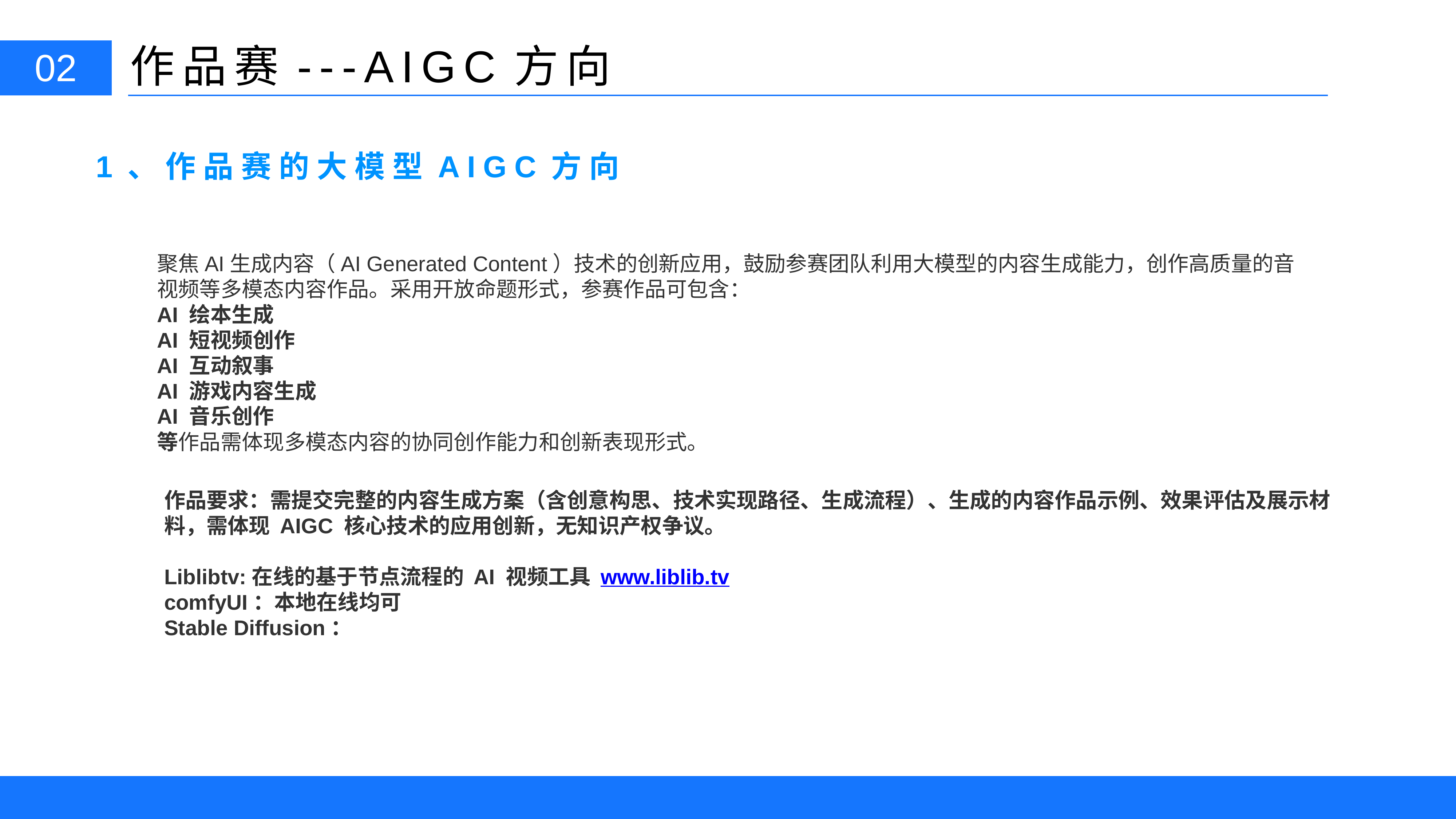

作品赛---AIGC方向
02
1、作品赛的大模型AIGC方向
聚焦AI生成内容（AI Generated Content）技术的创新应用，鼓励参赛团队利用大模型的内容生成能力，创作高质量的音视频等多模态内容作品。采用开放命题形式，参赛作品可包含：
AI 绘本生成
AI 短视频创作
AI 互动叙事
AI 游戏内容生成
AI 音乐创作
等作品需体现多模态内容的协同创作能力和创新表现形式。

作品要求：需提交完整的内容生成方案（含创意构思、技术实现路径、生成流程）、生成的内容作品示例、效果评估及展示材料，需体现 AIGC 核心技术的应用创新，无知识产权争议。

Liblibtv:在线的基于节点流程的 AI 视频工具‌ www.liblib.tv
comfyUI：本地在线均可
Stable Diffusion：